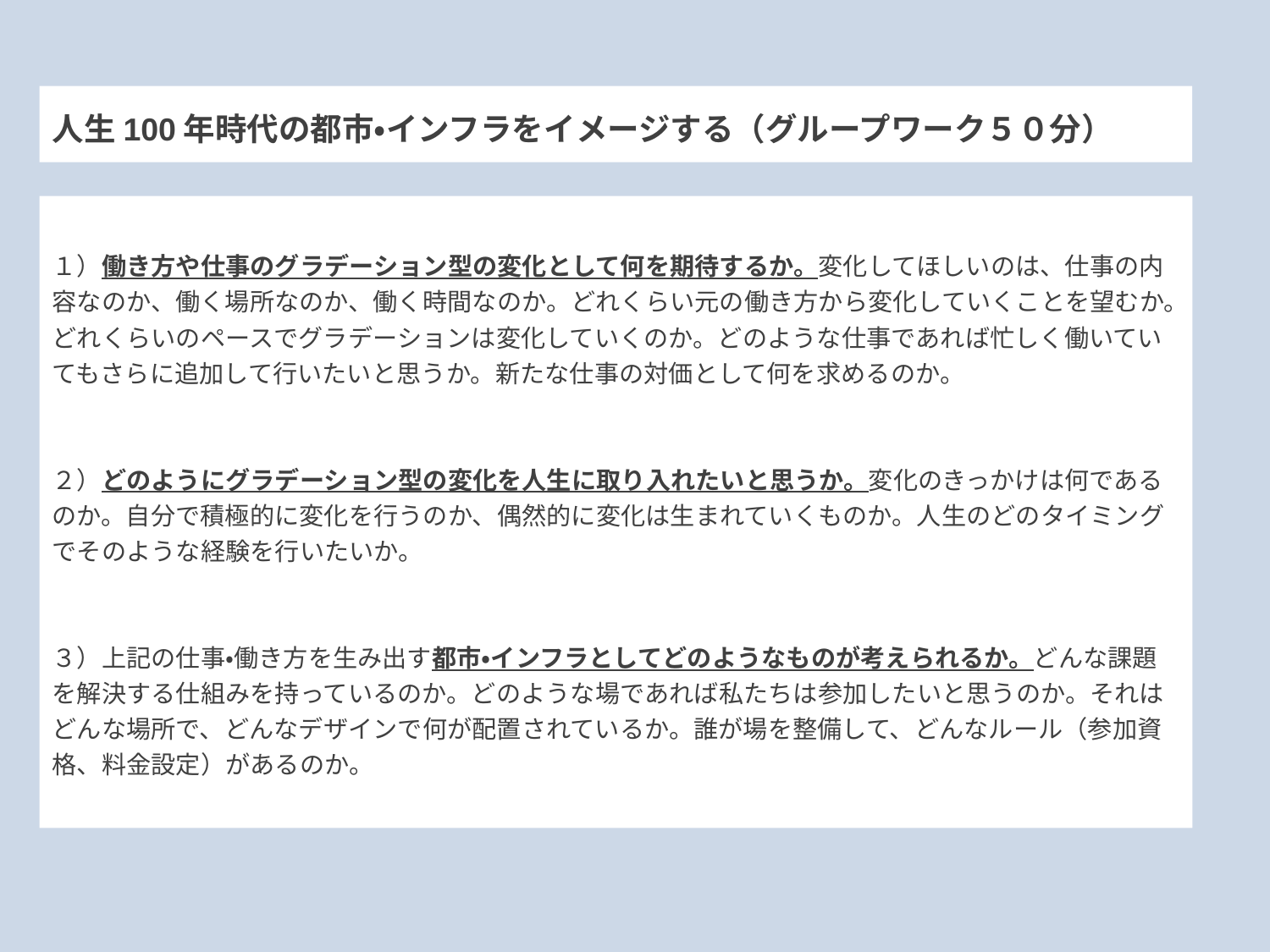

人生100年時代の都市・インフラをイメージする（グループワーク５０分）
# １）働き方や仕事のグラデーション型の変化として何を期待するか。変化してほしいのは、仕事の内容なのか、働く場所なのか、働く時間なのか。どれくらい元の働き方から変化していくことを望むか。どれくらいのペースでグラデーションは変化していくのか。どのような仕事であれば忙しく働いていてもさらに追加して行いたいと思うか。新たな仕事の対価として何を求めるのか。 ２）どのようにグラデーション型の変化を人生に取り入れたいと思うか。変化のきっかけは何であるのか。自分で積極的に変化を行うのか、偶然的に変化は生まれていくものか。人生のどのタイミングでそのような経験を行いたいか。 ３）上記の仕事・働き方を生み出す都市・インフラとしてどのようなものが考えられるか。どんな課題を解決する仕組みを持っているのか。どのような場であれば私たちは参加したいと思うのか。それはどんな場所で、どんなデザインで何が配置されているか。誰が場を整備して、どんなルール（参加資格、料金設定）があるのか。